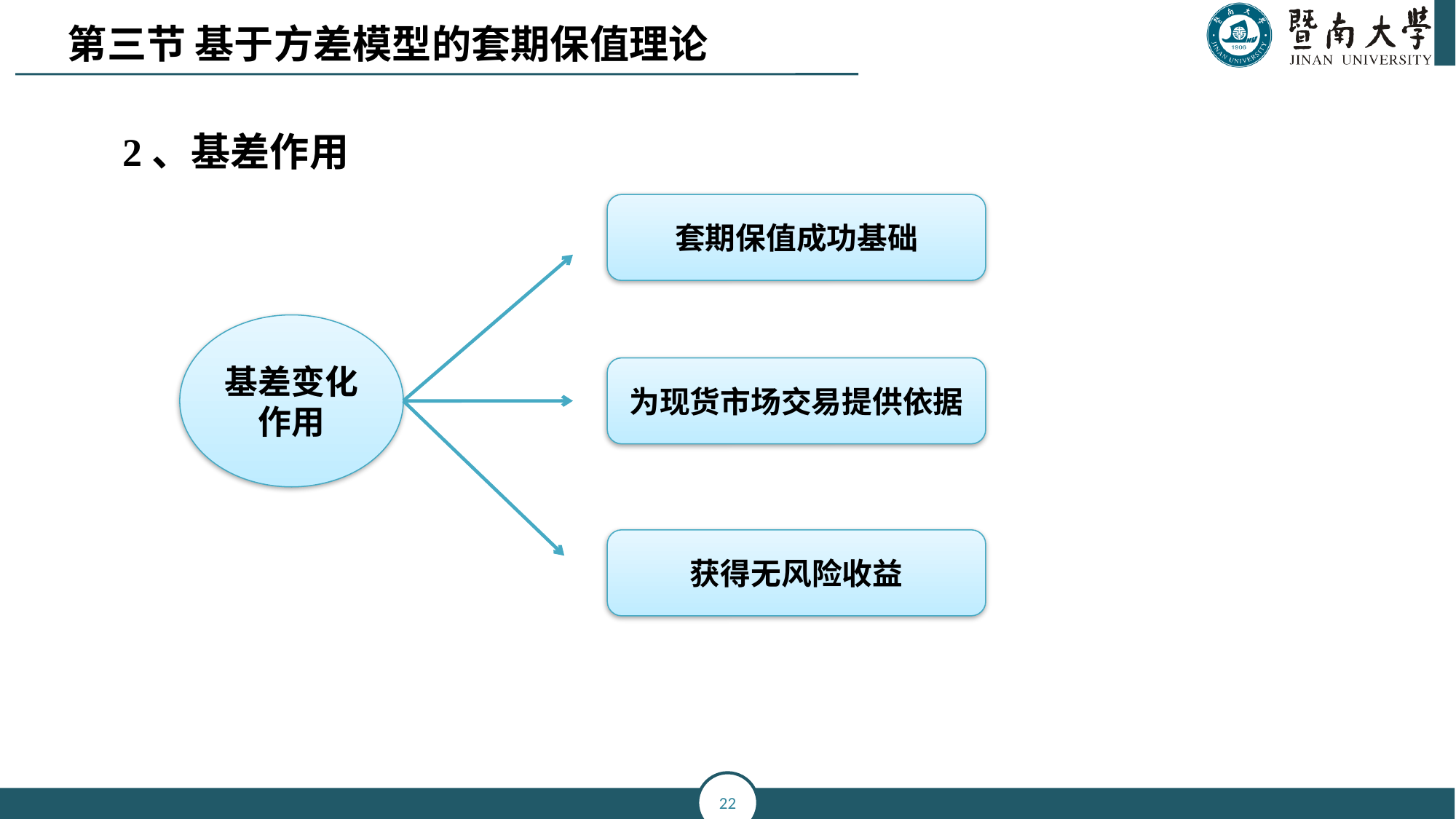

第三节 基于方差模型的套期保值理论
2、基差作用

套期保值成功基础
基差变化作用
为现货市场交易提供依据
获得无风险收益